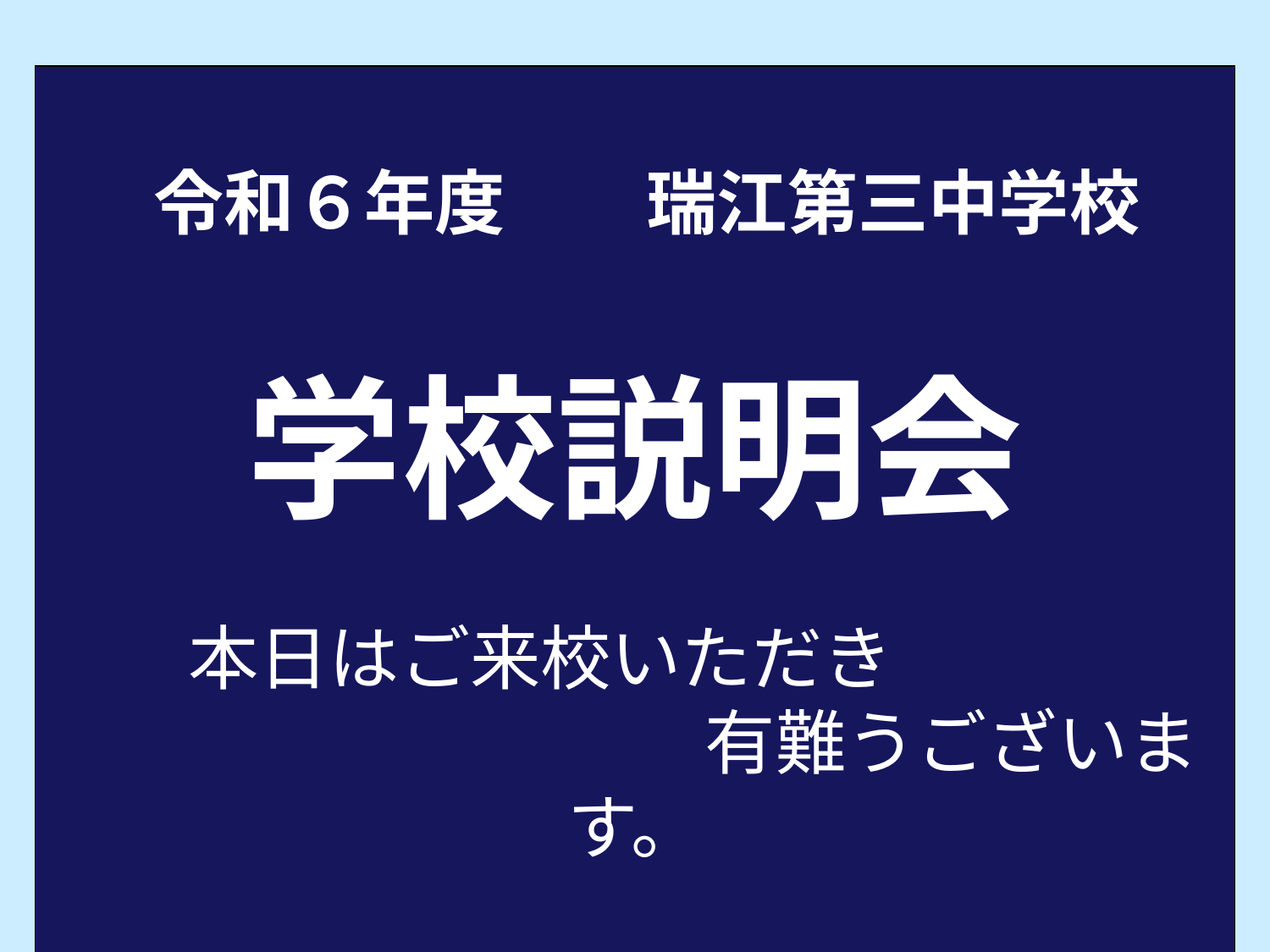

令和６年度　　瑞江第三中学校

学校説明会

　　本日はご来校いただき
　　　　　　　　　有難うございます。